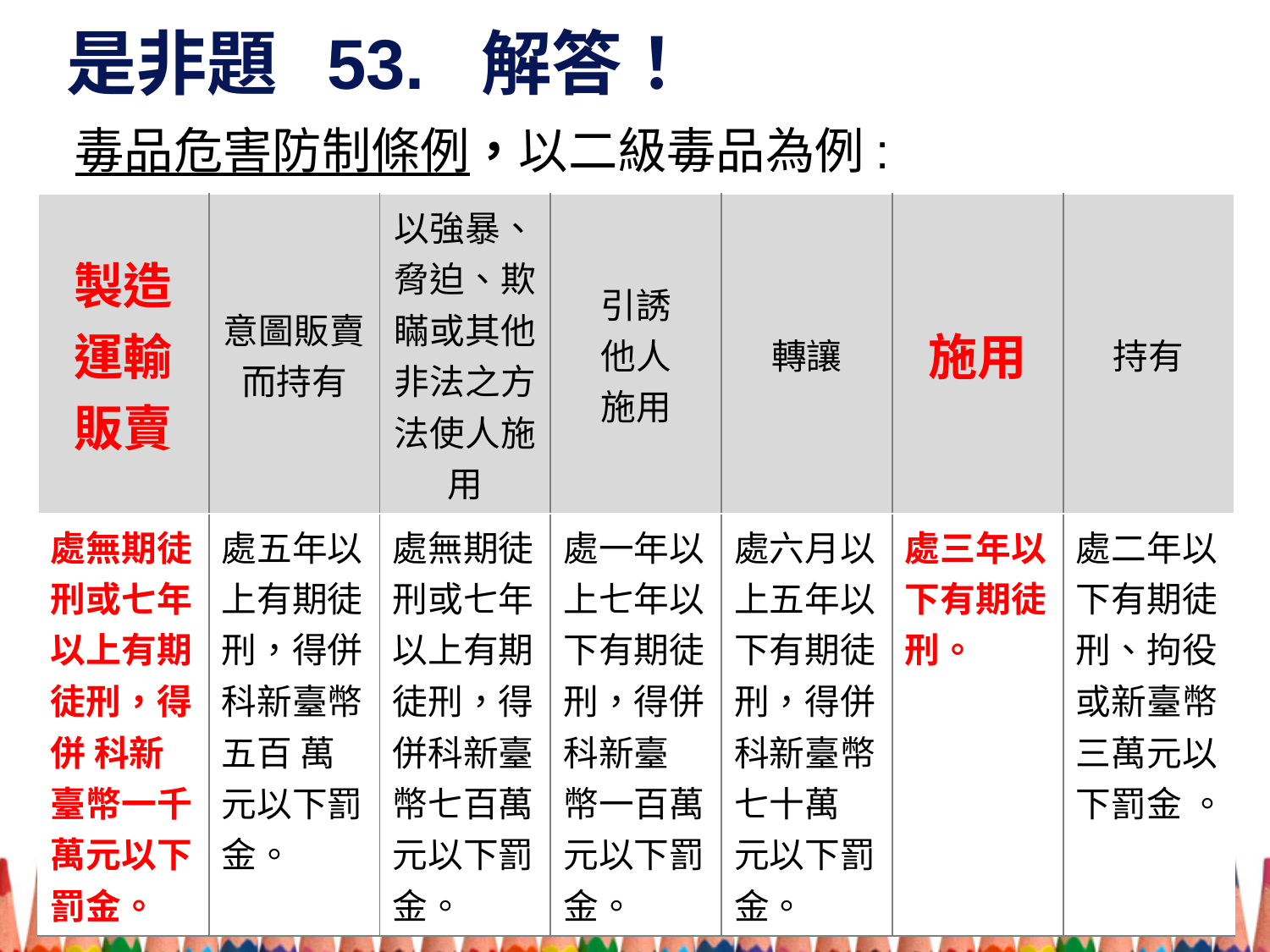

# 是非題  53.  解答！
毒品危害防制條例，以二級毒品為例:

| 製造 運輸 販賣 | 意圖販賣 而持有 | 以強暴、脅迫、欺瞞或其他非法之方法使人施用 | 引誘 他人 施用 | 轉讓 | 施用 | 持有 |
| --- | --- | --- | --- | --- | --- | --- |
| 處無期徒刑或七年以上有期徒刑，得併 科新臺幣一千萬元以下罰金。 | 處五年以上有期徒刑，得併科新臺幣五百 萬元以下罰金。 | 處無期徒刑或七年以上有期徒刑，得 併科新臺幣七百萬元以下罰金。 | 處一年以上七年以下有期徒刑，得併科新臺 幣一百萬元以下罰金。 | 處六月以上五年以下有期徒刑，得併科新臺幣七十萬 元以下罰金。 | 處三年以下有期徒刑。 | 處二年以下有期徒刑、拘役或新臺幣三萬元以下罰金 。 |